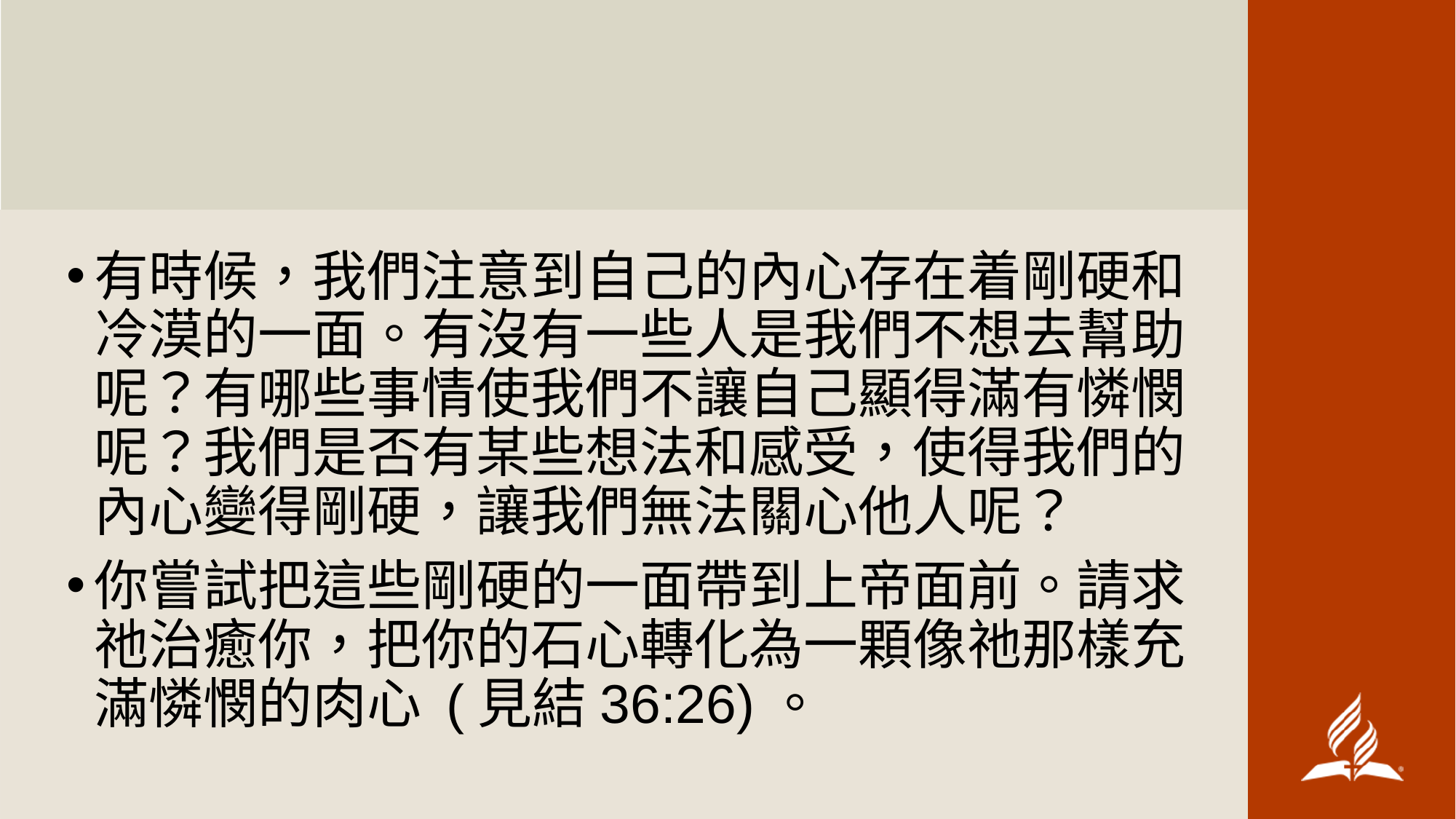

有時候，我們注意到自己的內心存在着剛硬和冷漠的一面。有沒有一些人是我們不想去幫助呢？有哪些事情使我們不讓自己顯得滿有憐憫呢？我們是否有某些想法和感受，使得我們的內心變得剛硬，讓我們無法關心他人呢？
你嘗試把這些剛硬的一面帶到上帝面前。請求祂治癒你，把你的石心轉化為一顆像祂那樣充滿憐憫的肉心 (見結36:26)。